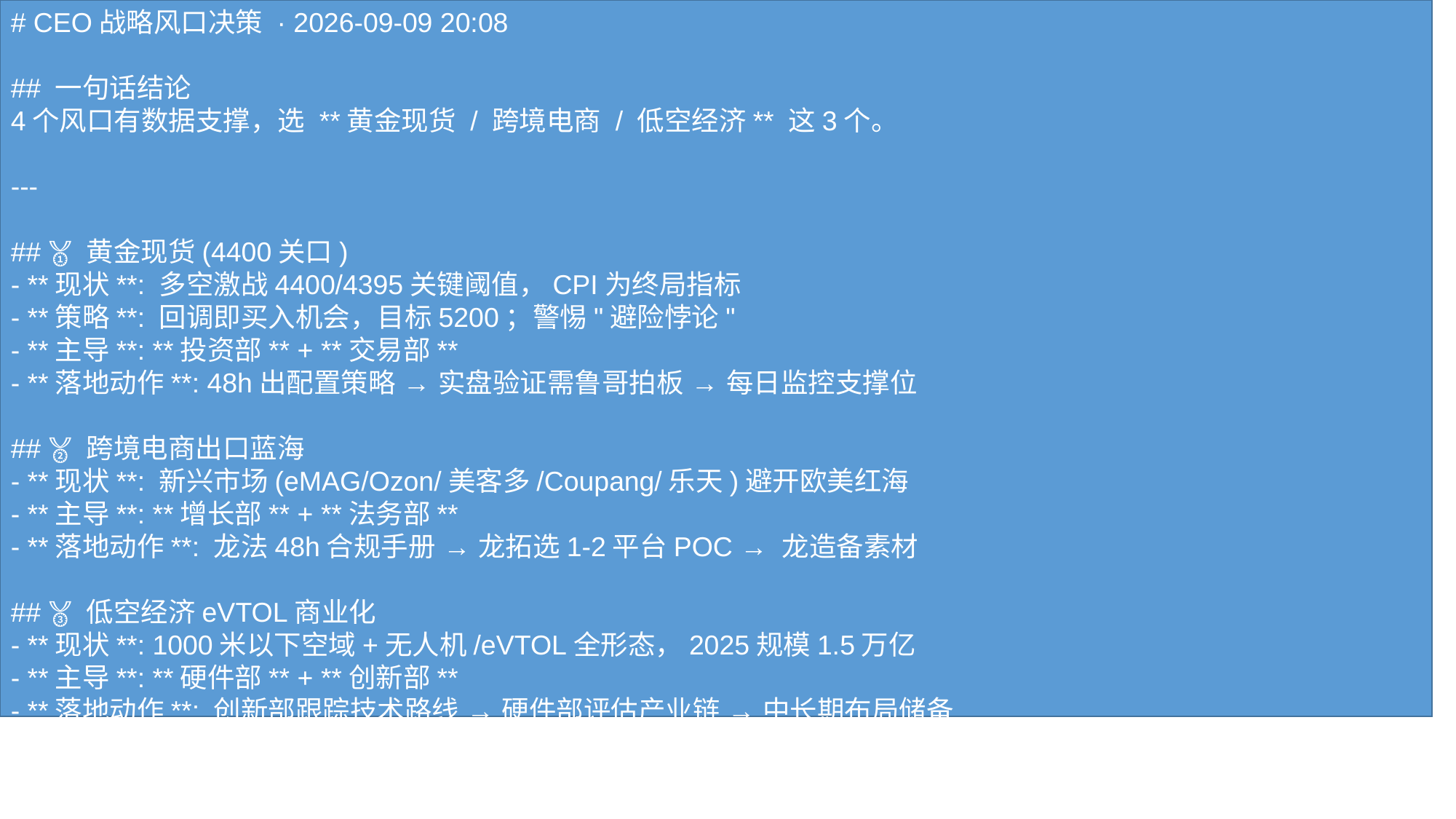

# CEO战略风口决策 · 2026-09-09 20:08 ## 一句话结论 4个风口有数据支撑，选 **黄金现货 / 跨境电商 / 低空经济** 这3个。 --- ## 🥇 黄金现货(4400关口) - **现状**: 多空激战4400/4395关键阈值，CPI为终局指标 - **策略**: 回调即买入机会，目标5200；警惕"避险悖论" - **主导**: **投资部** + **交易部** - **落地动作**: 48h出配置策略 → 实盘验证需鲁哥拍板 → 每日监控支撑位 ## 🥈 跨境电商出口蓝海 - **现状**: 新兴市场(eMAG/Ozon/美客多/Coupang/乐天)避开欧美红海 - **主导**: **增长部** + **法务部** - **落地动作**: 龙法48h合规手册 → 龙拓选1-2平台POC → 龙造备素材 ## 🥉 低空经济eVTOL商业化 - **现状**: 1000米以下空域+无人机/eVTOL全形态，2025规模1.5万亿 - **主导**: **硬件部** + **创新部** - **落地动作**: 创新部跟踪技术路线 → 硬件部评估产业链 → 中长期布局储备 --- ## ⚠️ 需谨慎 - **具身智能机器人**: 数据有效但产业周期长，跟踪研究为主 --- **交付时间**: 2026-09-09 20:08 **决策人**: CEO(鲁哥) **执行部门**: 投资部/交易部/增长部/法务部/硬件部/创新部
#